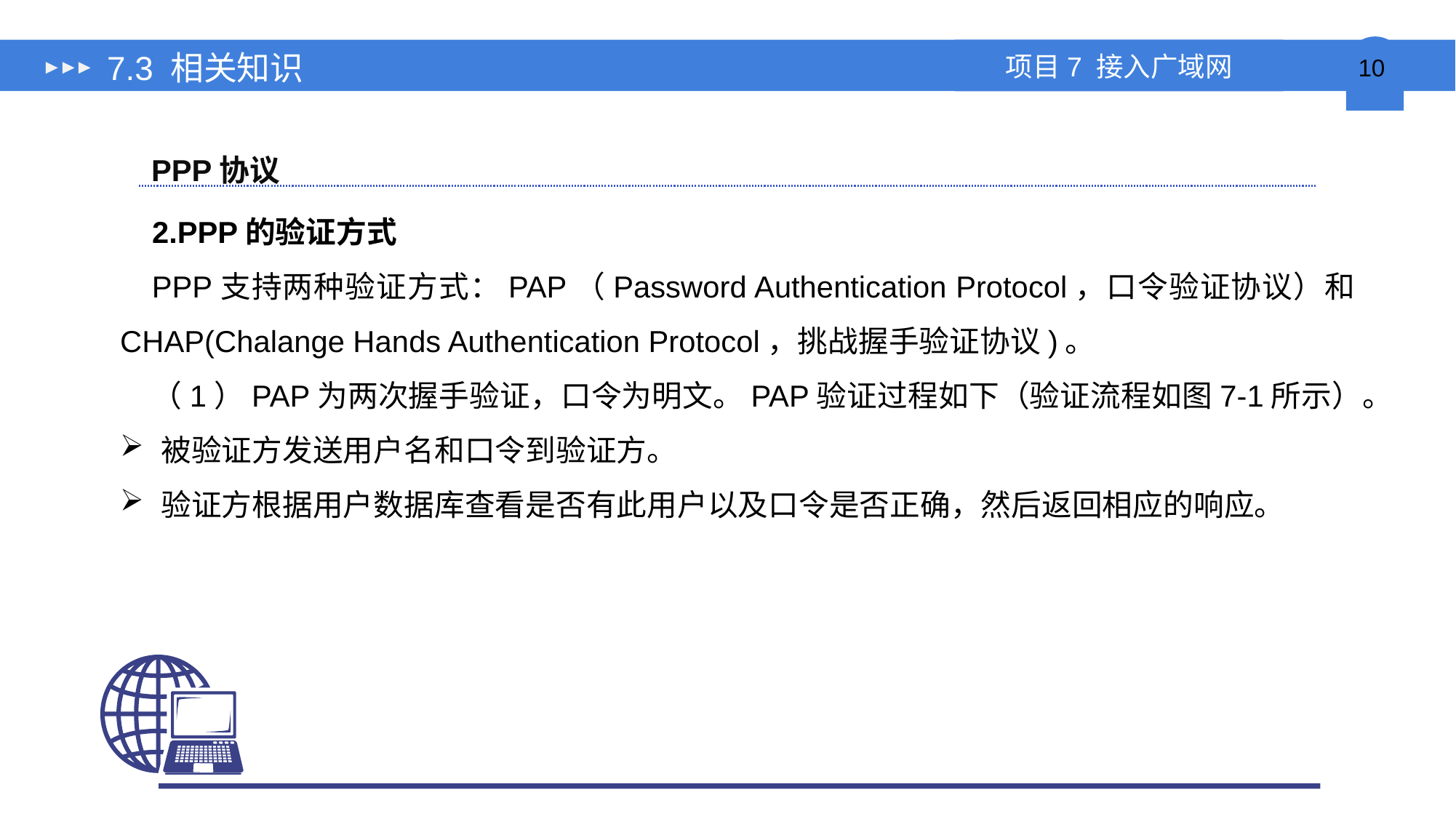

# 7.3 相关知识
PPP协议

2.PPP的验证方式
PPP支持两种验证方式：PAP（Password Authentication Protocol，口令验证协议）和CHAP(Chalange Hands Authentication Protocol，挑战握手验证协议)。
（1）PAP为两次握手验证，口令为明文。PAP验证过程如下（验证流程如图7-1所示）。
被验证方发送用户名和口令到验证方。
验证方根据用户数据库查看是否有此用户以及口令是否正确，然后返回相应的响应。